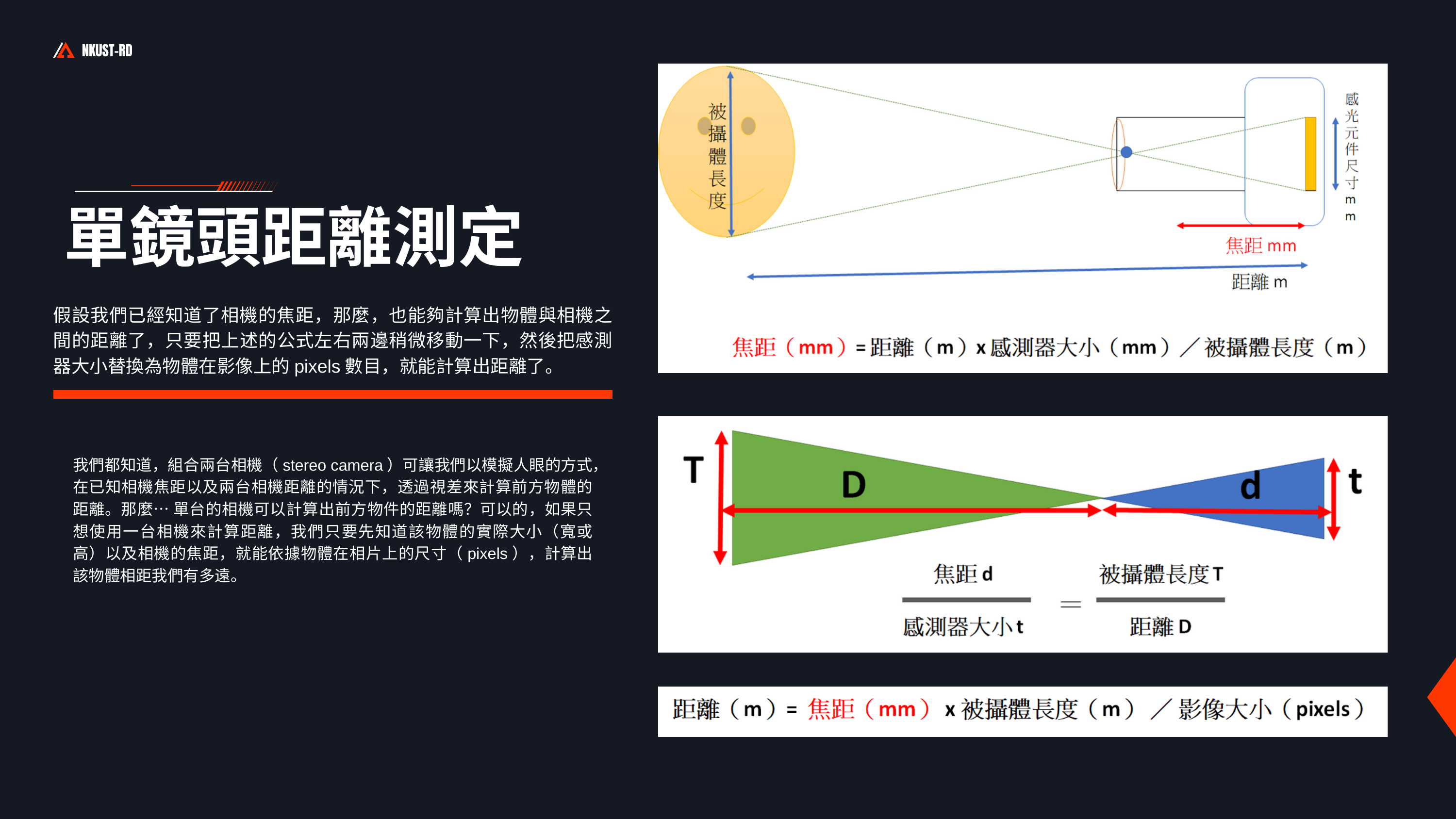

NKUST-RD

單鏡頭距離測定
假設我們已經知道了相機的焦距，那麼，也能夠計算出物體與相機之間的距離了，只要把上述的公式左右兩邊稍微移動一下，然後把感測器大小替換為物體在影像上的pixels數目，就能計算出距離了。

我們都知道，組合兩台相機（stereo camera）可讓我們以模擬人眼的方式，在已知相機焦距以及兩台相機距離的情況下，透過視差來計算前方物體的距離。那麼… 單台的相機可以計算出前方物件的距離嗎？可以的，如果只想使用一台相機來計算距離，我們只要先知道該物體的實際大小（寬或高）以及相機的焦距，就能依據物體在相片上的尺寸（pixels），計算出該物體相距我們有多遠。